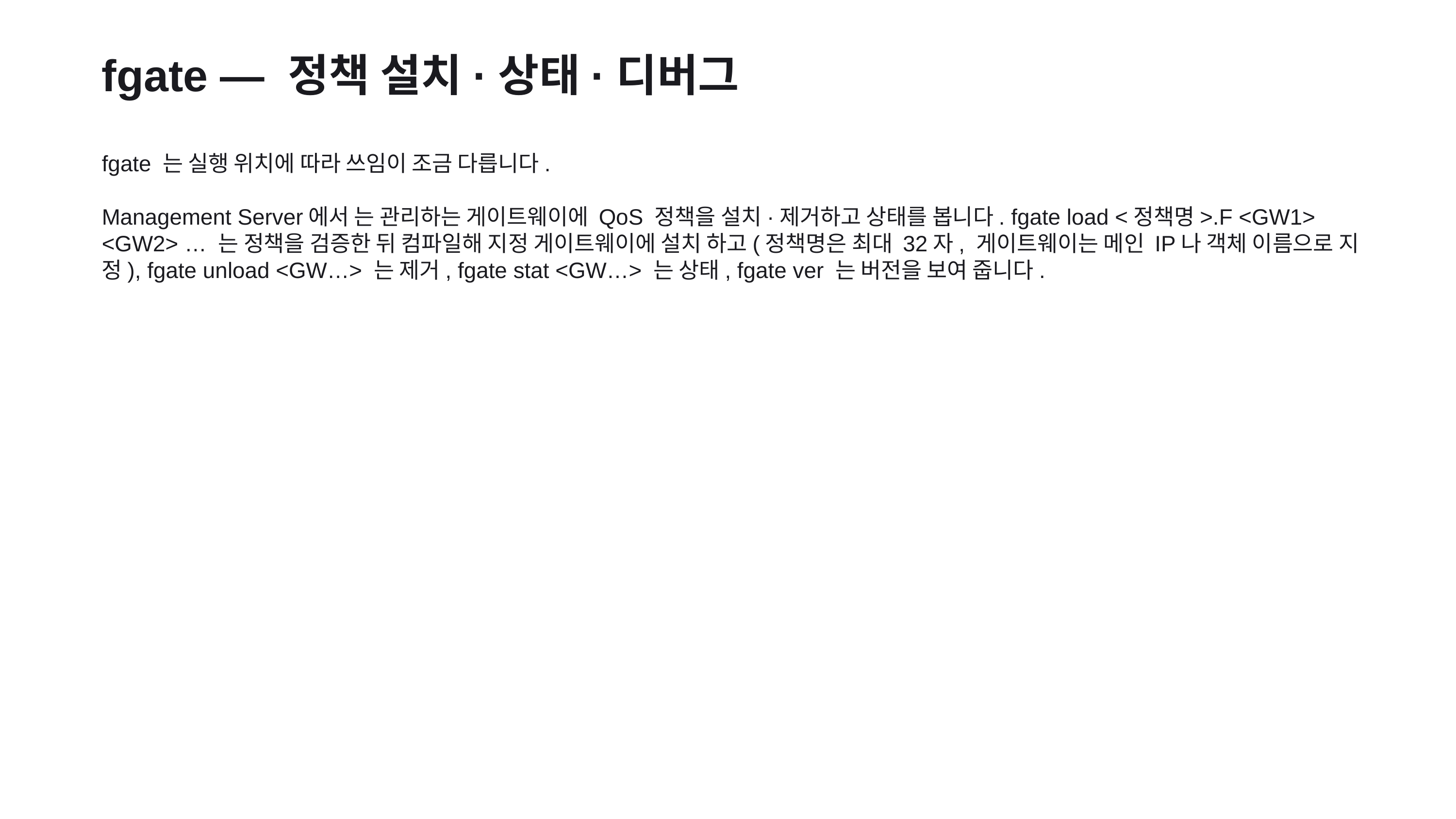

fgate — 정책 설치·상태·디버그
fgate 는 실행 위치에 따라 쓰임이 조금 다릅니다.

Management Server에서 는 관리하는 게이트웨이에 QoS 정책을 설치·제거하고 상태를 봅니다. fgate load <정책명>.F <GW1> <GW2> … 는 정책을 검증한 뒤 컴파일해 지정 게이트웨이에 설치 하고(정책명은 최대 32자, 게이트웨이는 메인 IP나 객체 이름으로 지정), fgate unload <GW…> 는 제거, fgate stat <GW…> 는 상태, fgate ver 는 버전을 보여 줍니다.